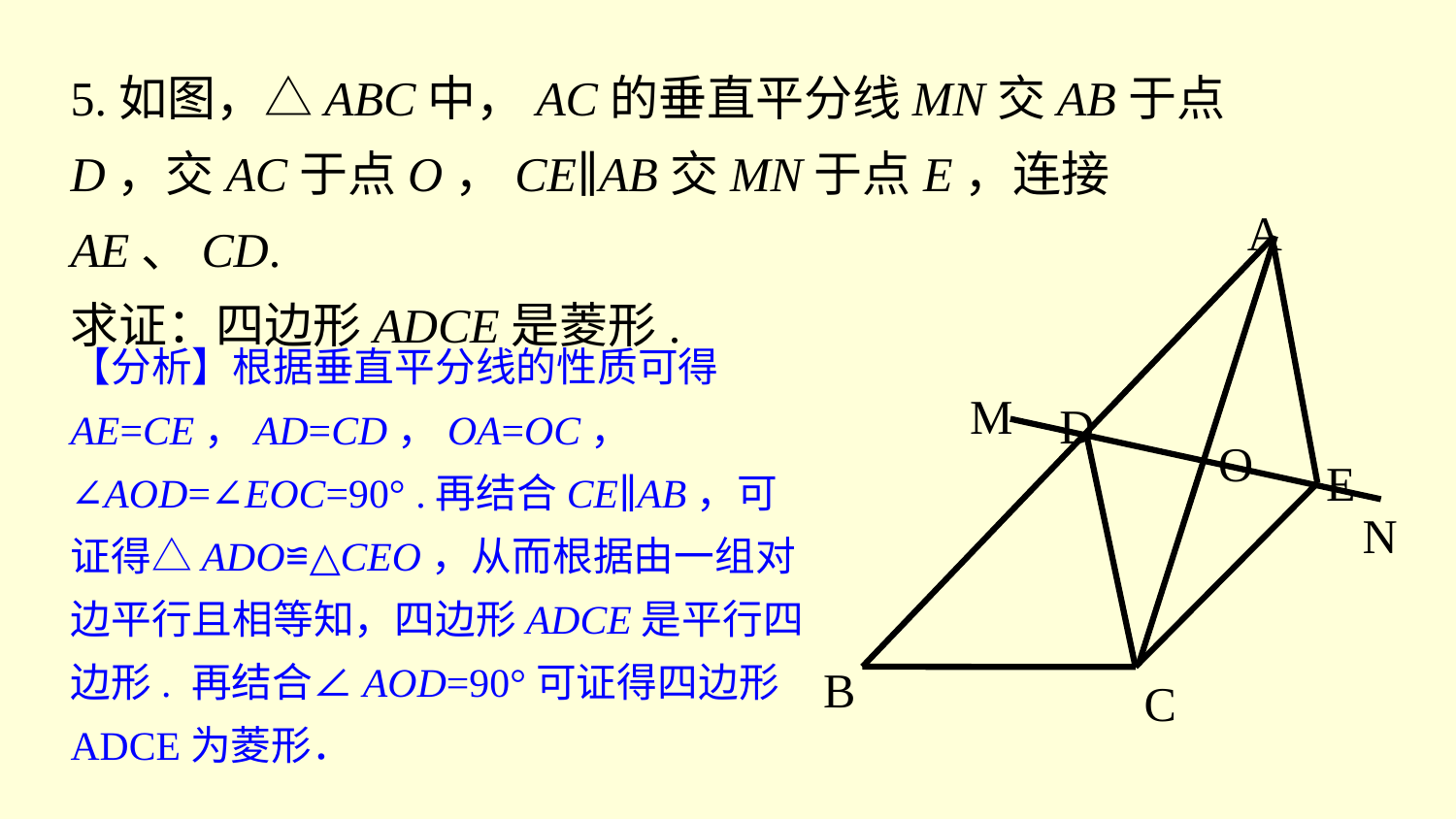

5.如图，△ABC中，AC的垂直平分线MN交AB于点D，交AC于点O，CE∥AB交MN于点E，连接AE、CD.
求证：四边形ADCE是菱形.
A

M
D
O

E

【分析】根据垂直平分线的性质可得AE=CE，AD=CD，OA=OC，
∠AOD=∠EOC=90° .再结合CE∥AB，可证得△ADO≌△CEO，从而根据由一组对边平行且相等知，四边形ADCE是平行四边形. 再结合∠AOD=90°可证得四边形ADCE为菱形．
N
B
C